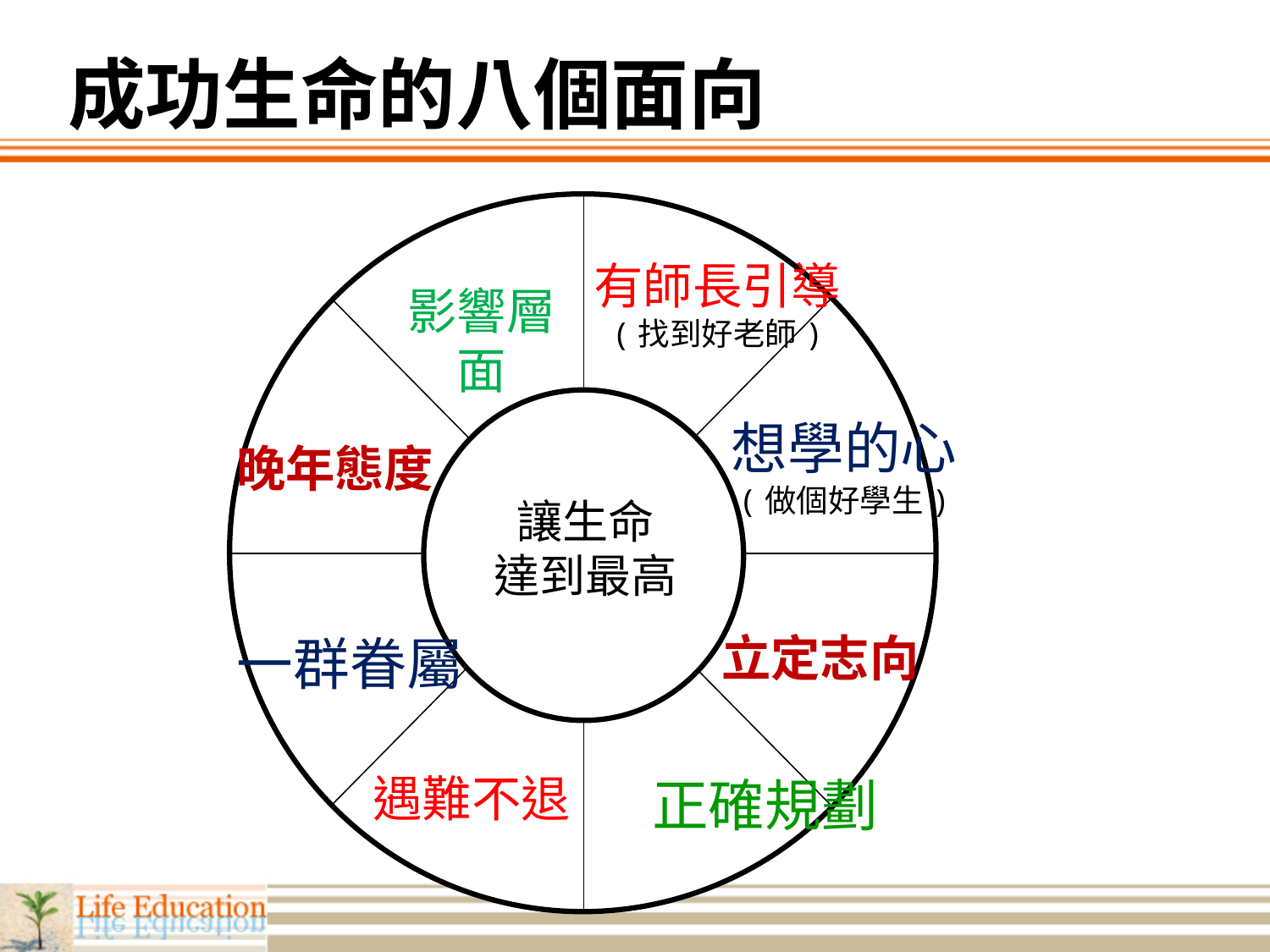

# 成功生命的八個面向

有師長引導
(找到好老師)
影響層面
想學的心
(做個好學生)
晚年態度
讓生命
達到最高
立定志向
一群眷屬
遇難不退
正確規劃